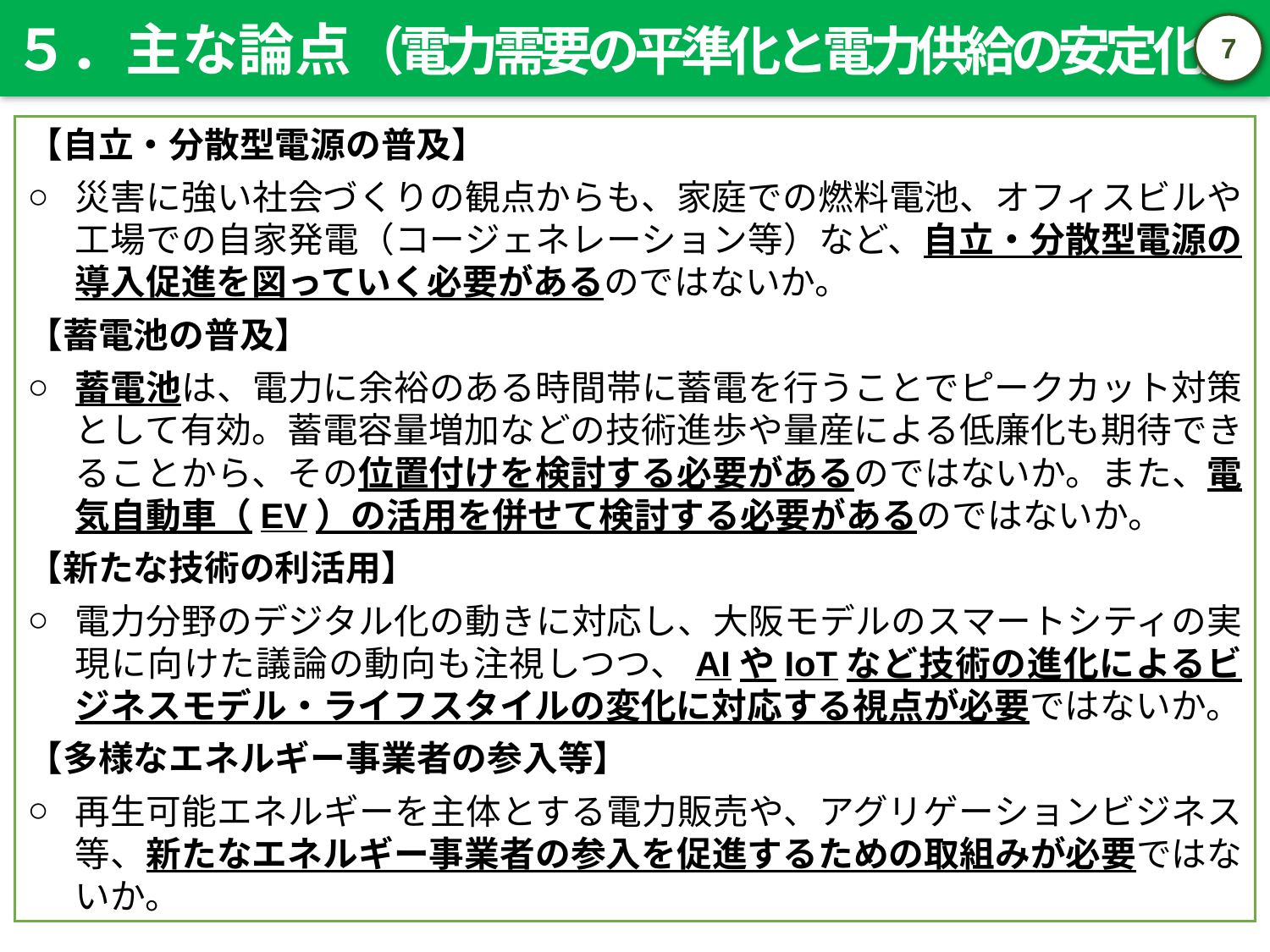

５．主な論点（電力需要の平準化と電力供給の安定化）
7
【自立・分散型電源の普及】
災害に強い社会づくりの観点からも、家庭での燃料電池、オフィスビルや工場での自家発電（コージェネレーション等）など、自立・分散型電源の導入促進を図っていく必要があるのではないか。
【蓄電池の普及】
蓄電池は、電力に余裕のある時間帯に蓄電を行うことでピークカット対策として有効。蓄電容量増加などの技術進歩や量産による低廉化も期待できることから、その位置付けを検討する必要があるのではないか。また、電気自動車（EV）の活用を併せて検討する必要があるのではないか。
【新たな技術の利活用】
電力分野のデジタル化の動きに対応し、大阪モデルのスマートシティの実現に向けた議論の動向も注視しつつ、AIやIoTなど技術の進化によるビジネスモデル・ライフスタイルの変化に対応する視点が必要ではないか。
【多様なエネルギー事業者の参入等】
再生可能エネルギーを主体とする電力販売や、アグリゲーションビジネス等、新たなエネルギー事業者の参入を促進するための取組みが必要ではないか。